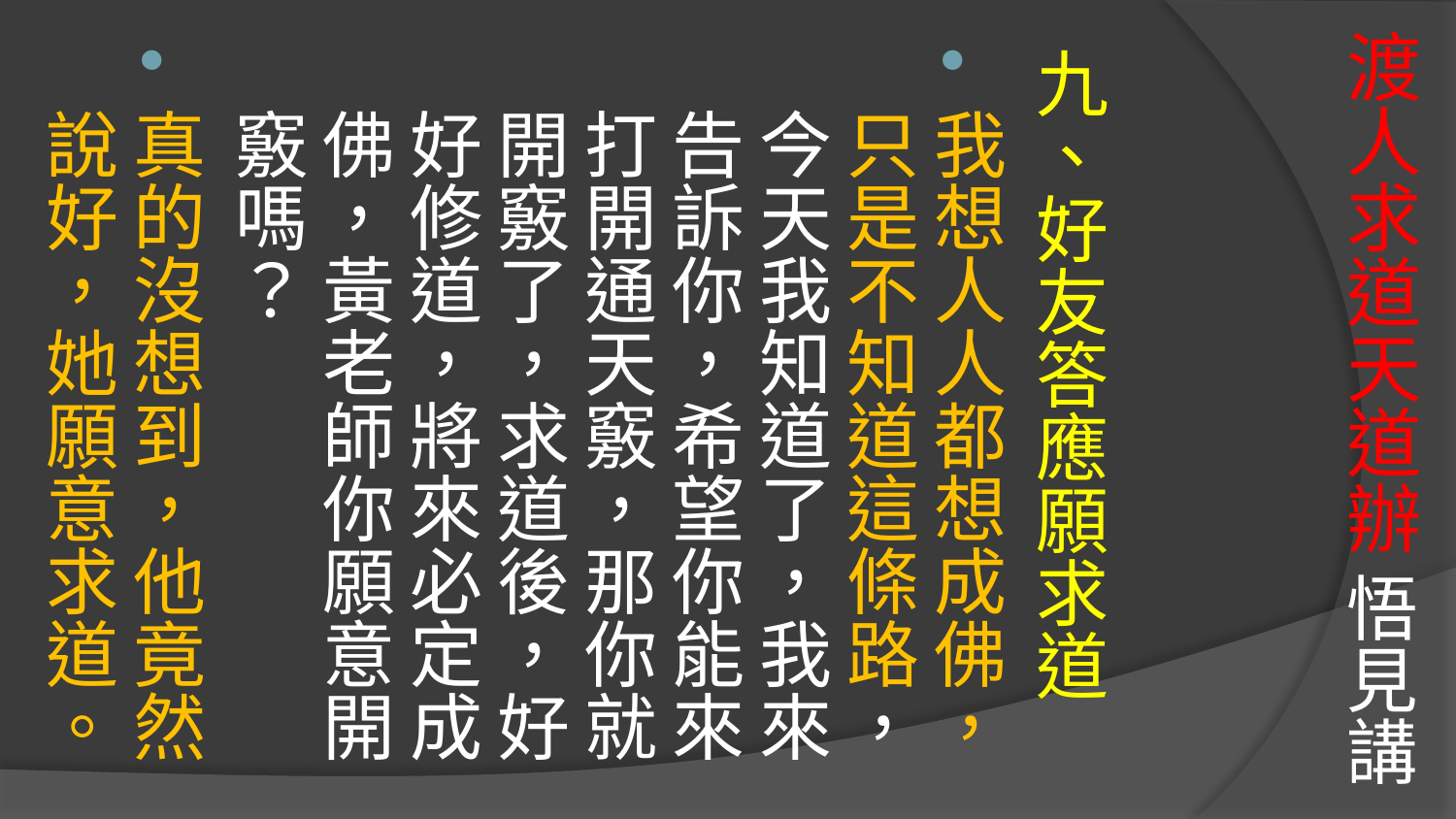

# 渡人求道天道辦 悟見講
九、好友答應願求道
我想人人都想成佛，只是不知道這條路，今天我知道了，我來告訴你，希望你能來打開通天竅，那你就開竅了，求道後，好好修道，將來必定成佛，黃老師你願意開竅嗎？
真的沒想到，他竟然說好，她願意求道。